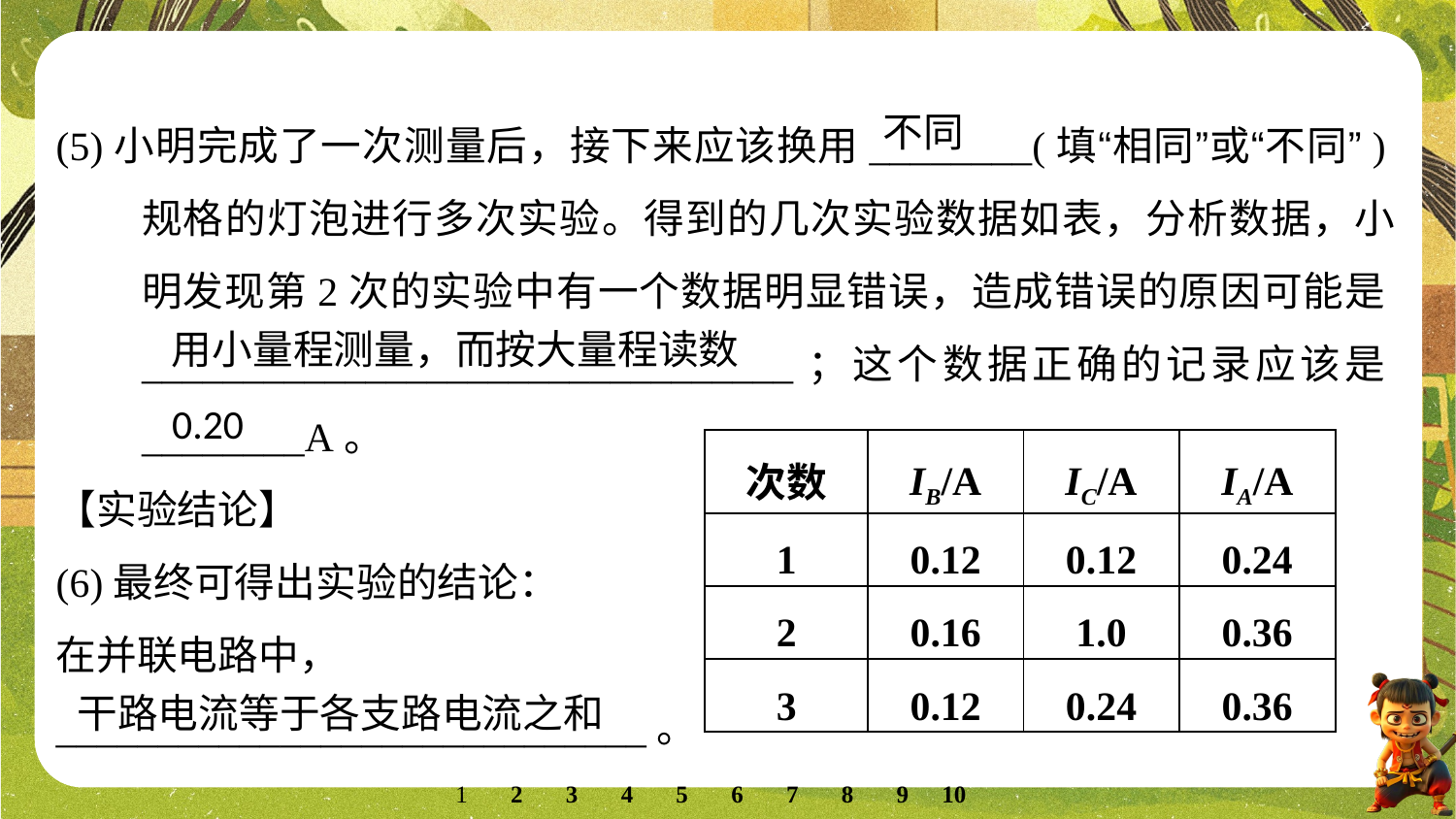

(5)小明完成了一次测量后，接下来应该换用________(填“相同”或“不同”)规格的灯泡进行多次实验。得到的几次实验数据如表，分析数据，小明发现第2次的实验中有一个数据明显错误，造成错误的原因可能是________________________________；这个数据正确的记录应该是________A。
【实验结论】
(6)最终可得出实验的结论：
在并联电路中，
_____________________________。
不同
用小量程测量，而按大量程读数
0.20
| 次数 | IB/A | IC/A | IA/A |
| --- | --- | --- | --- |
| 1 | 0.12 | 0.12 | 0.24 |
| 2 | 0.16 | 1.0 | 0.36 |
| 3 | 0.12 | 0.24 | 0.36 |
干路电流等于各支路电流之和
2
3
4
5
6
7
8
9
10
1